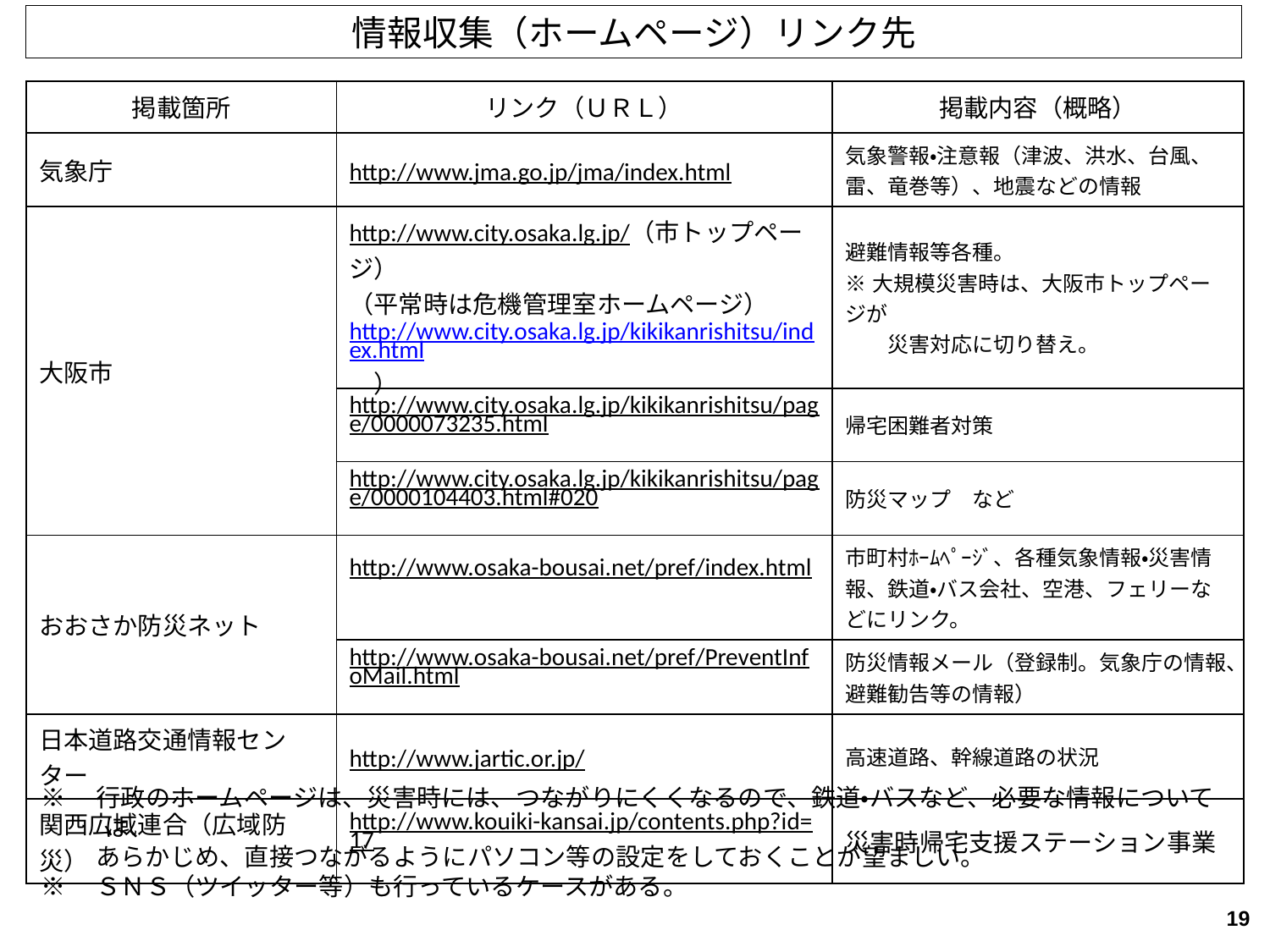

# 情報収集（ホームページ）リンク先
| 掲載箇所 | リンク（ＵＲＬ） | 掲載内容（概略） |
| --- | --- | --- |
| 気象庁 | http://www.jma.go.jp/jma/index.html | 気象警報・注意報（津波、洪水、台風、雷、竜巻等）、地震などの情報 |
| 大阪市 | http://www.city.osaka.lg.jp/（市トップページ）　 （平常時は危機管理室ホームページ）http://www.city.osaka.lg.jp/kikikanrishitsu/index.html　） | 避難情報等各種。 ※大規模災害時は、大阪市トップページが　 　　災害対応に切り替え。 |
|  | http://www.city.osaka.lg.jp/kikikanrishitsu/page/0000073235.html | 帰宅困難者対策 |
|  | http://www.city.osaka.lg.jp/kikikanrishitsu/page/0000104403.html#020 | 防災マップ　など |
| おおさか防災ネット | http://www.osaka-bousai.net/pref/index.html | 市町村ﾎｰﾑﾍﾟｰｼﾞ、各種気象情報・災害情報、鉄道・バス会社、空港、フェリーなどにリンク。 |
|  | http://www.osaka-bousai.net/pref/PreventInfoMail.html | 防災情報メール（登録制。気象庁の情報、避難勧告等の情報） |
| 日本道路交通情報センター | http://www.jartic.or.jp/ | 高速道路、幹線道路の状況 |
| 関西広域連合（広域防災） | http://www.kouiki-kansai.jp/contents.php?id=17 | 災害時帰宅支援ステーション事業 |
※　行政のホームページは、災害時には、つながりにくくなるので、鉄道・バスなど、必要な情報については、
　　 あらかじめ、直接つながるようにパソコン等の設定をしておくことが望ましい。
※　ＳＮＳ（ツイッター等）も行っているケースがある。
19